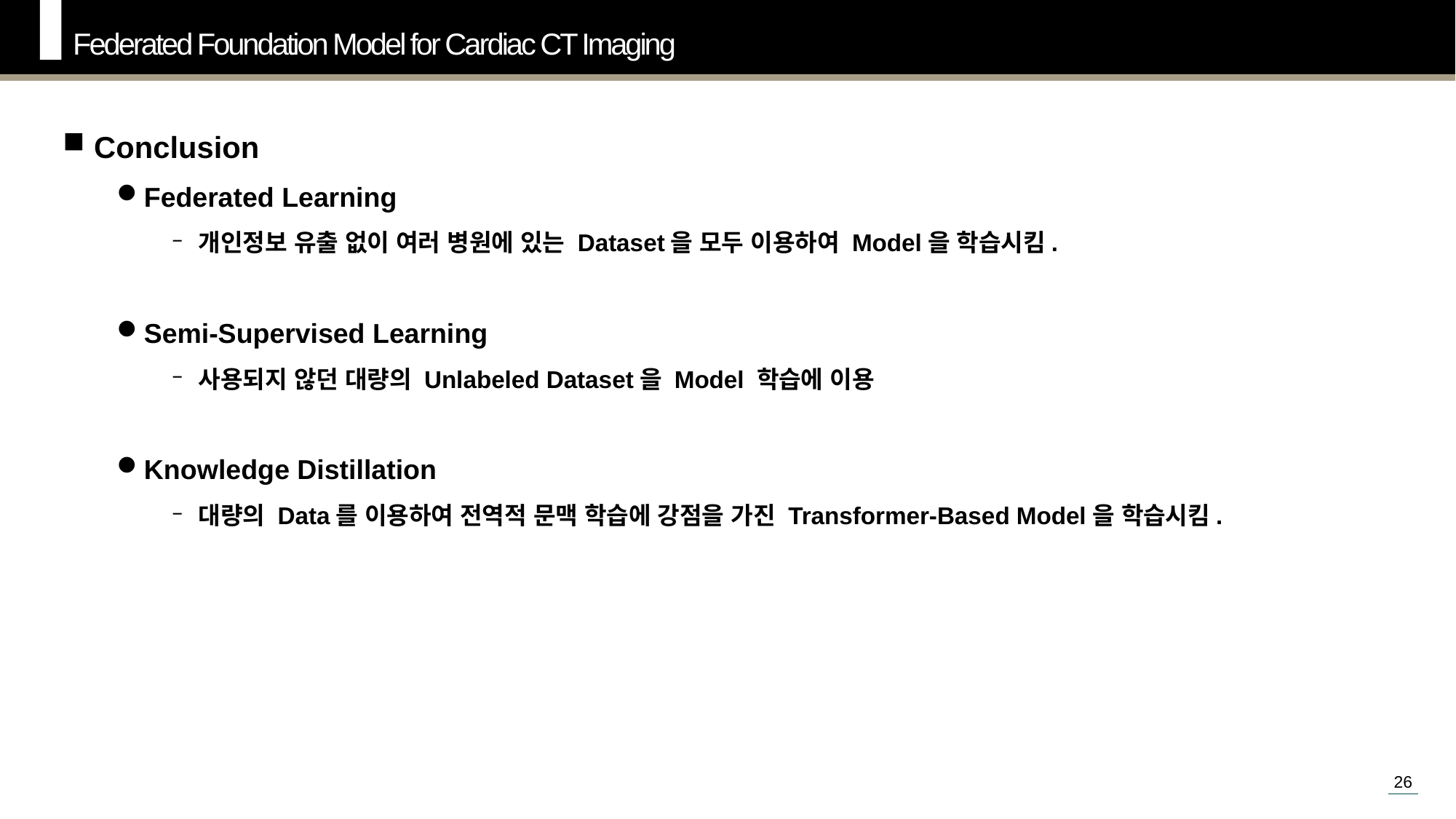

Federated Foundation Model for Cardiac CT Imaging
Conclusion
Federated Learning
개인정보 유출 없이 여러 병원에 있는 Dataset을 모두 이용하여 Model을 학습시킴.

Semi-Supervised Learning
사용되지 않던 대량의 Unlabeled Dataset을 Model 학습에 이용

Knowledge Distillation
대량의 Data를 이용하여 전역적 문맥 학습에 강점을 가진 Transformer-Based Model을 학습시킴.